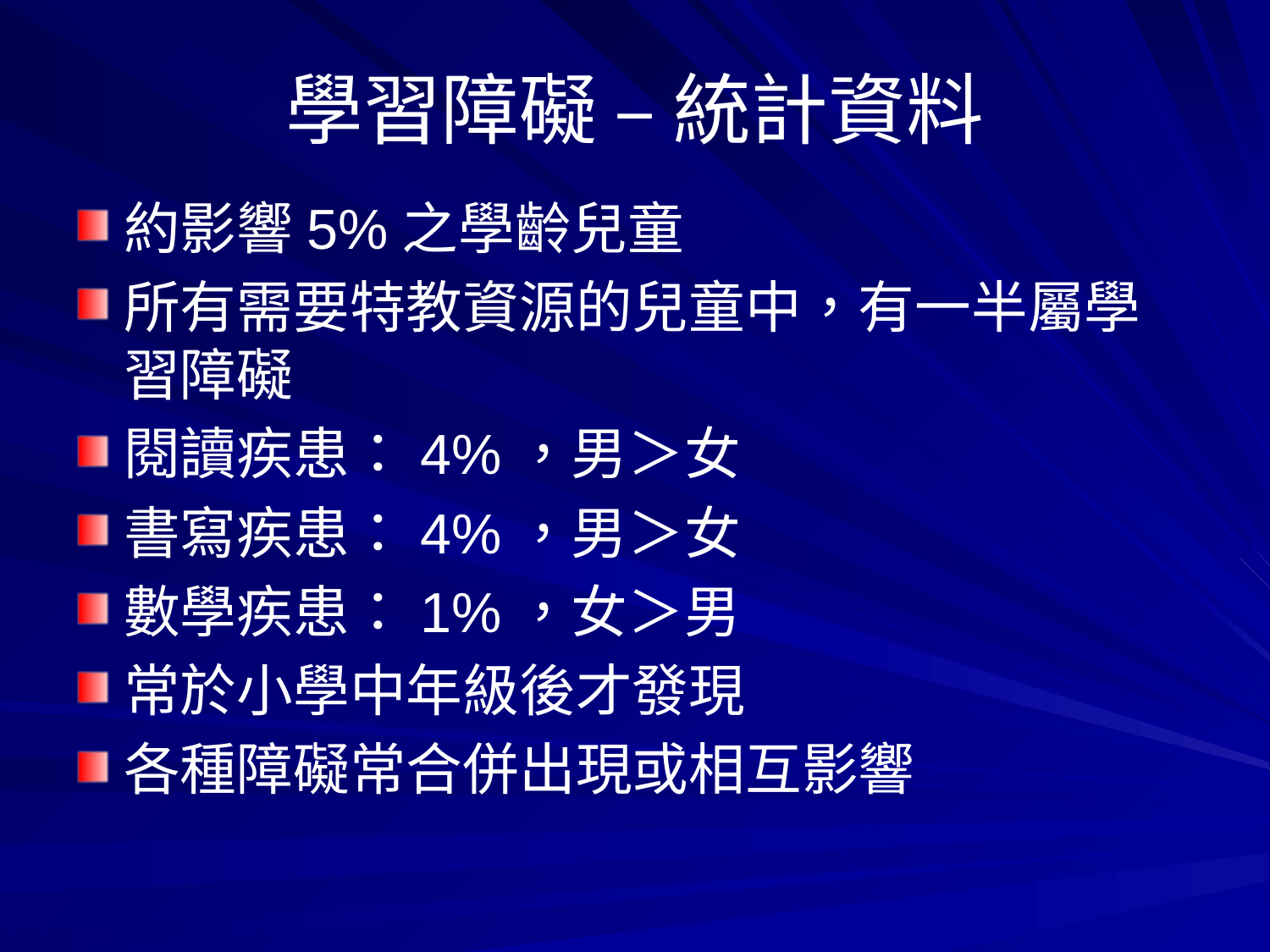

# 學習障礙 – 統計資料
約影響5%之學齡兒童
所有需要特教資源的兒童中，有一半屬學習障礙
閱讀疾患：4%，男＞女
書寫疾患：4%，男＞女
數學疾患：1%，女＞男
常於小學中年級後才發現
各種障礙常合併出現或相互影響